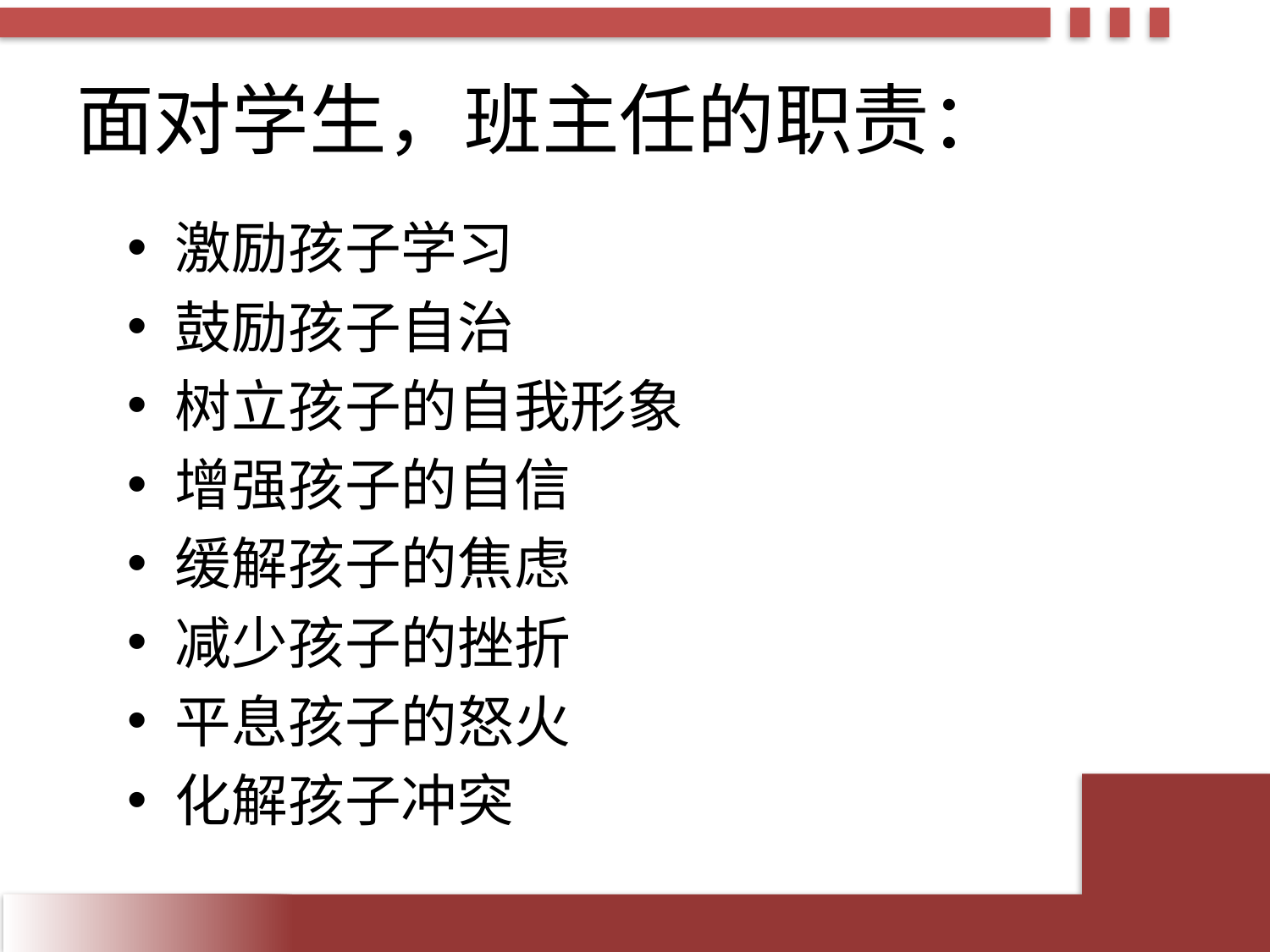

# 面对学生，班主任的职责：
激励孩子学习
鼓励孩子自治
树立孩子的自我形象
增强孩子的自信
缓解孩子的焦虑
减少孩子的挫折
平息孩子的怒火
化解孩子冲突